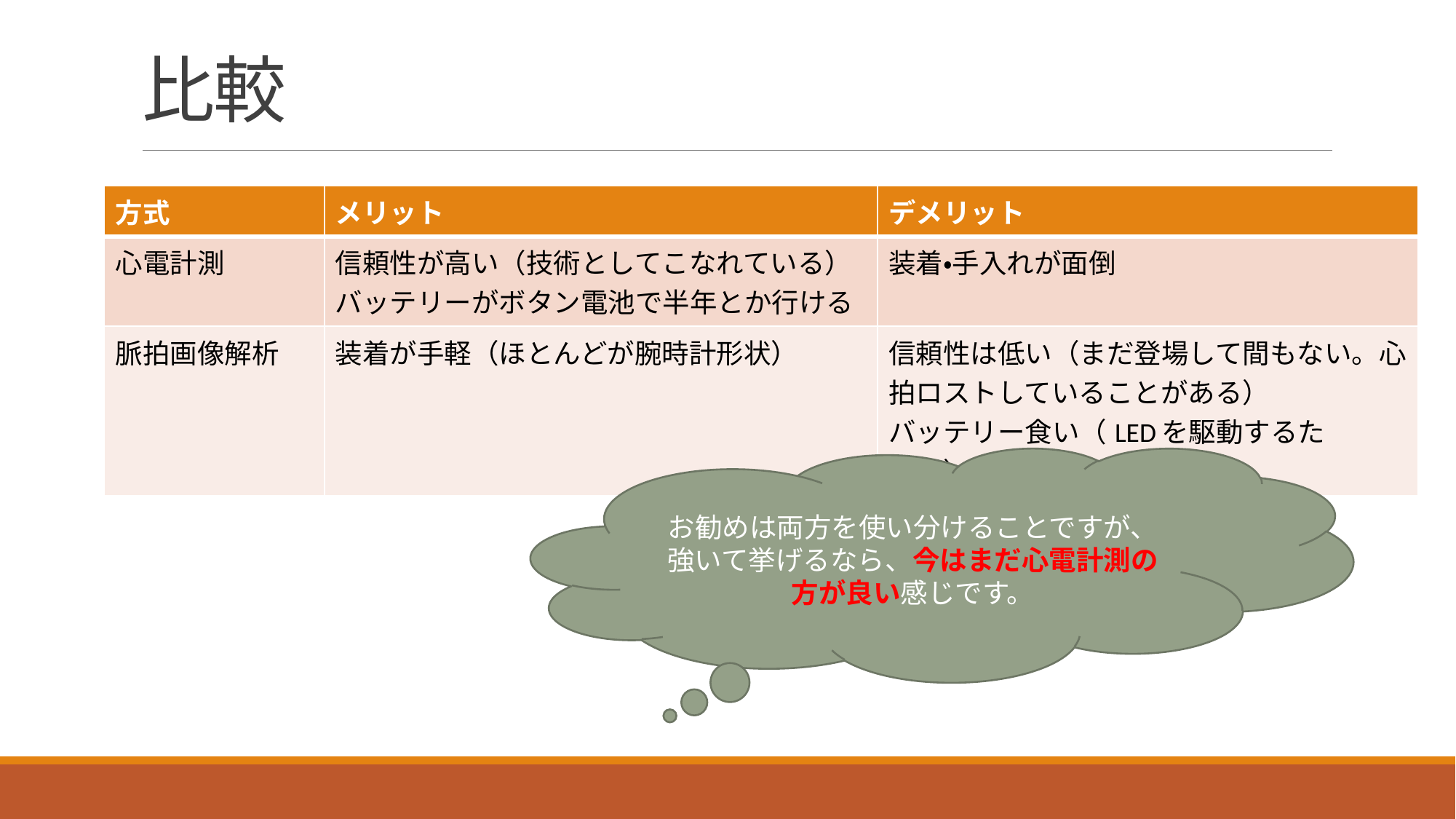

# 比較
| 方式 | メリット | デメリット |
| --- | --- | --- |
| 心電計測 | 信頼性が高い（技術としてこなれている） バッテリーがボタン電池で半年とか行ける | 装着・手入れが面倒 |
| 脈拍画像解析 | 装着が手軽（ほとんどが腕時計形状） | 信頼性は低い（まだ登場して間もない。心拍ロストしていることがある） バッテリー食い（LEDを駆動するため？） |
お勧めは両方を使い分けることですが、強いて挙げるなら、今はまだ心電計測の方が良い感じです。